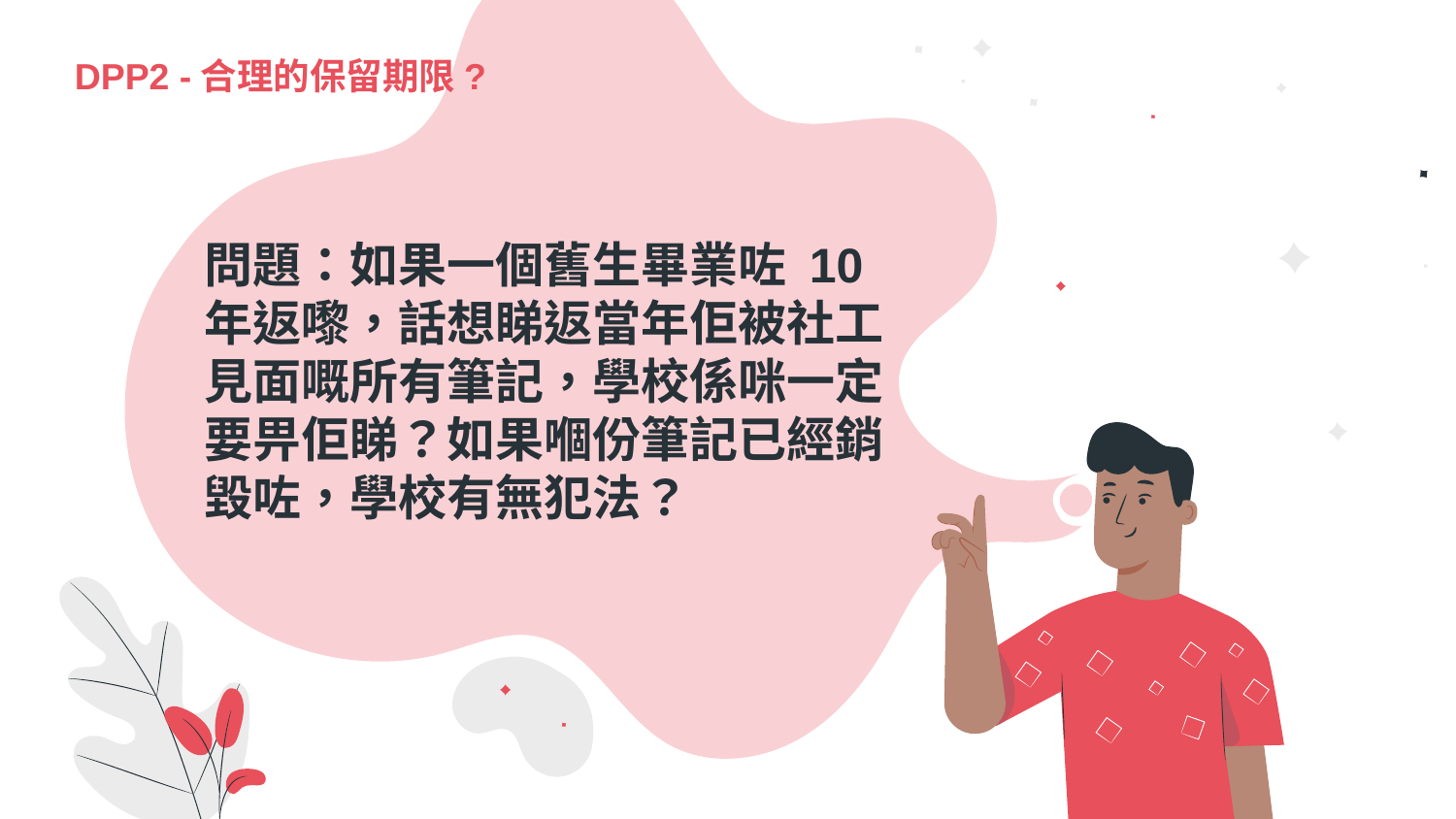

# DPP2 -合理的保留期限?

問題：如果一個舊生畢業咗 10 年返嚟，話想睇返當年佢被社工見面嘅所有筆記，學校係咪一定要畀佢睇？如果嗰份筆記已經銷毀咗，學校有無犯法？